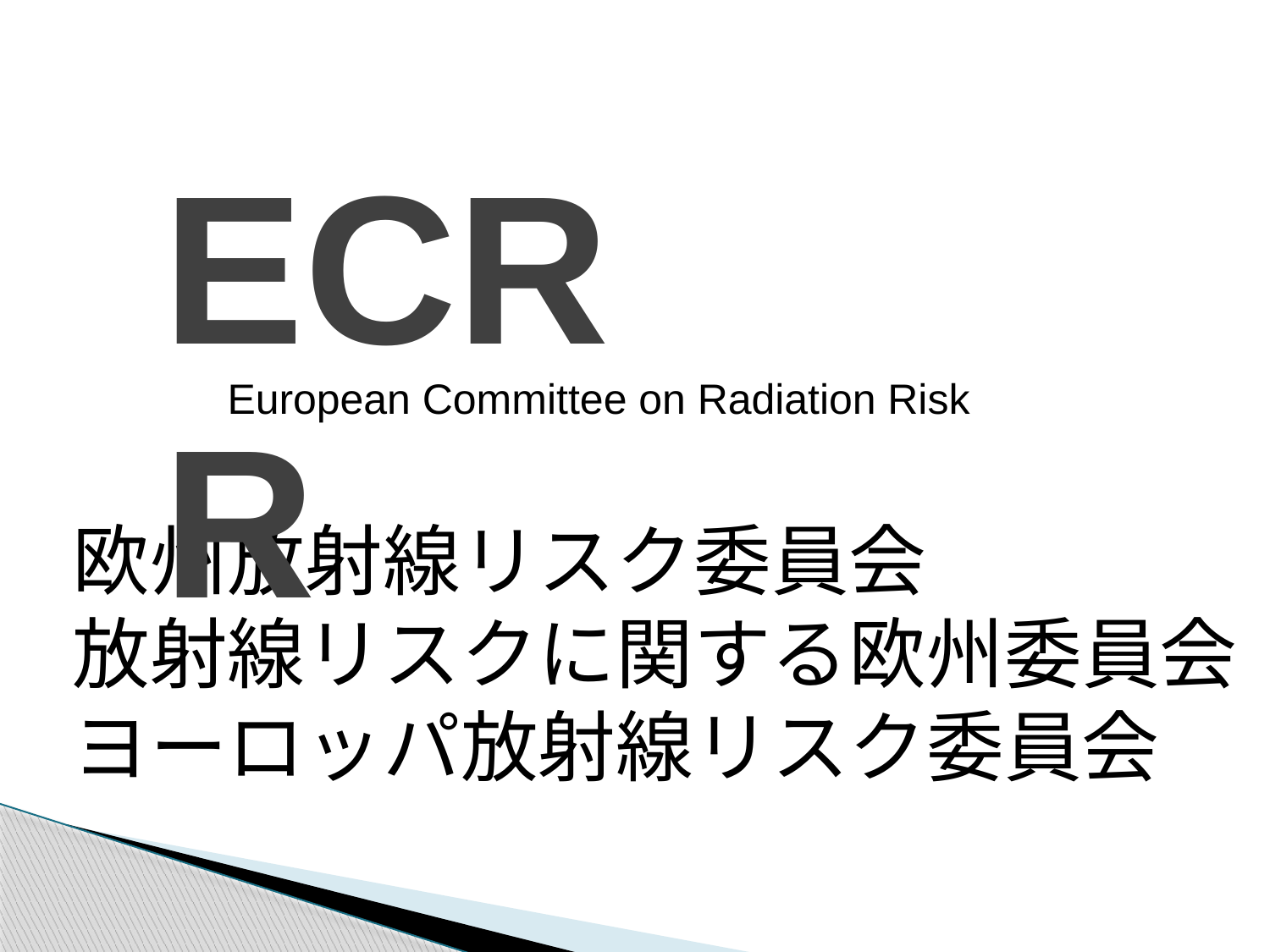

ECRR
European Committee on Radiation Risk
欧州放射線リスク委員会
放射線リスクに関する欧州委員会
ヨーロッパ放射線リスク委員会